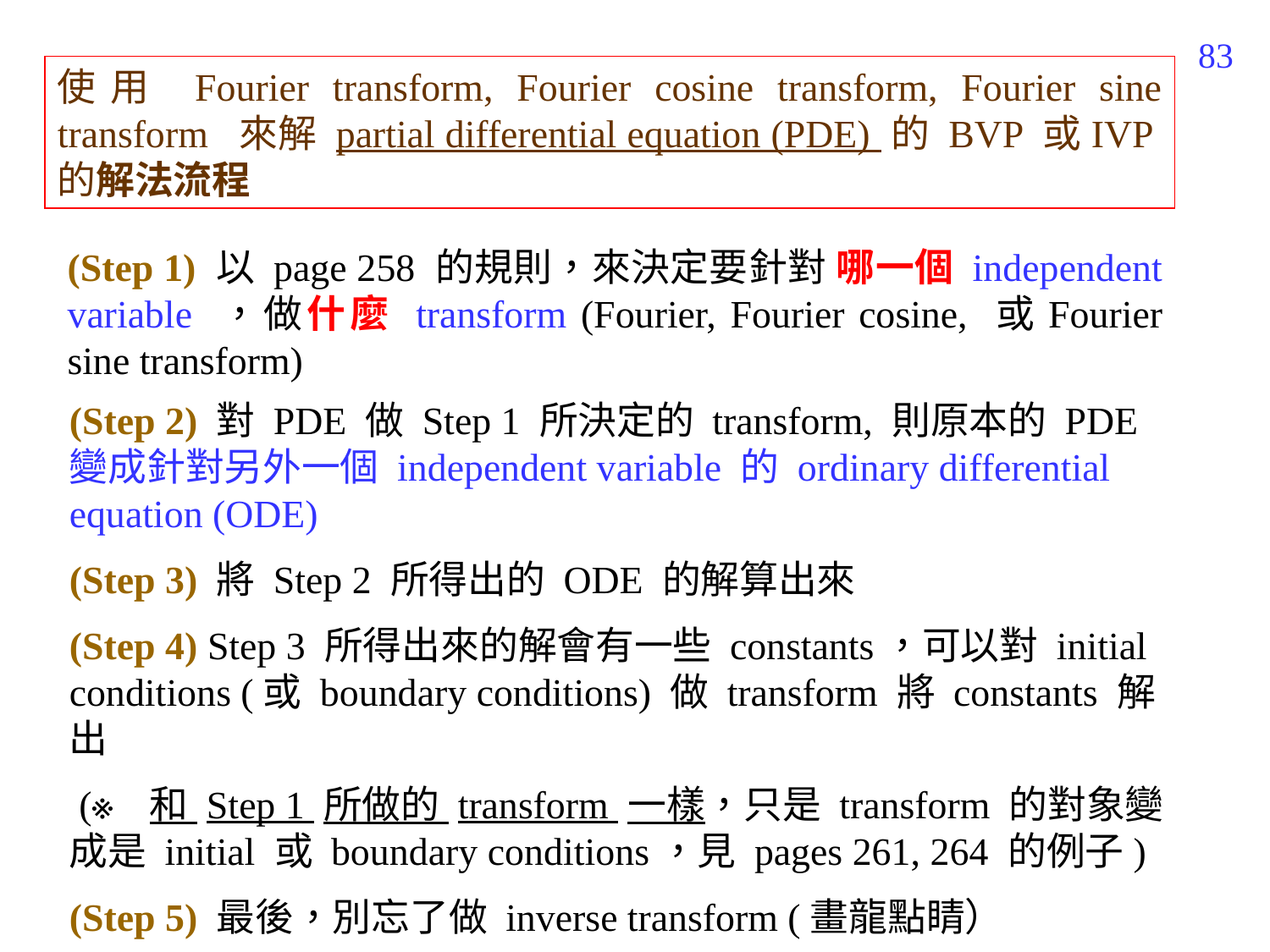

83
使用 Fourier transform, Fourier cosine transform, Fourier sine transform  來解 partial differential equation (PDE) 的 BVP 或IVP
的解法流程
(Step 1) 以 page 258 的規則，來決定要針對 哪一個 independent variable ，做什麼 transform (Fourier, Fourier cosine, 或Fourier sine transform)
(Step 2) 對 PDE 做 Step 1 所決定的 transform, 則原本的 PDE 變成針對另外一個 independent variable 的 ordinary differential equation (ODE)
(Step 3) 將 Step 2 所得出的 ODE 的解算出來
(Step 4) Step 3 所得出來的解會有一些 constants，可以對 initial conditions (或 boundary conditions) 做 transform 將 constants 解出
 (※ 和 Step 1 所做的 transform 一樣，只是 transform 的對象變成是 initial 或 boundary conditions，見 pages 261, 264 的例子)
(Step 5) 最後，別忘了做 inverse transform (畫龍點睛）